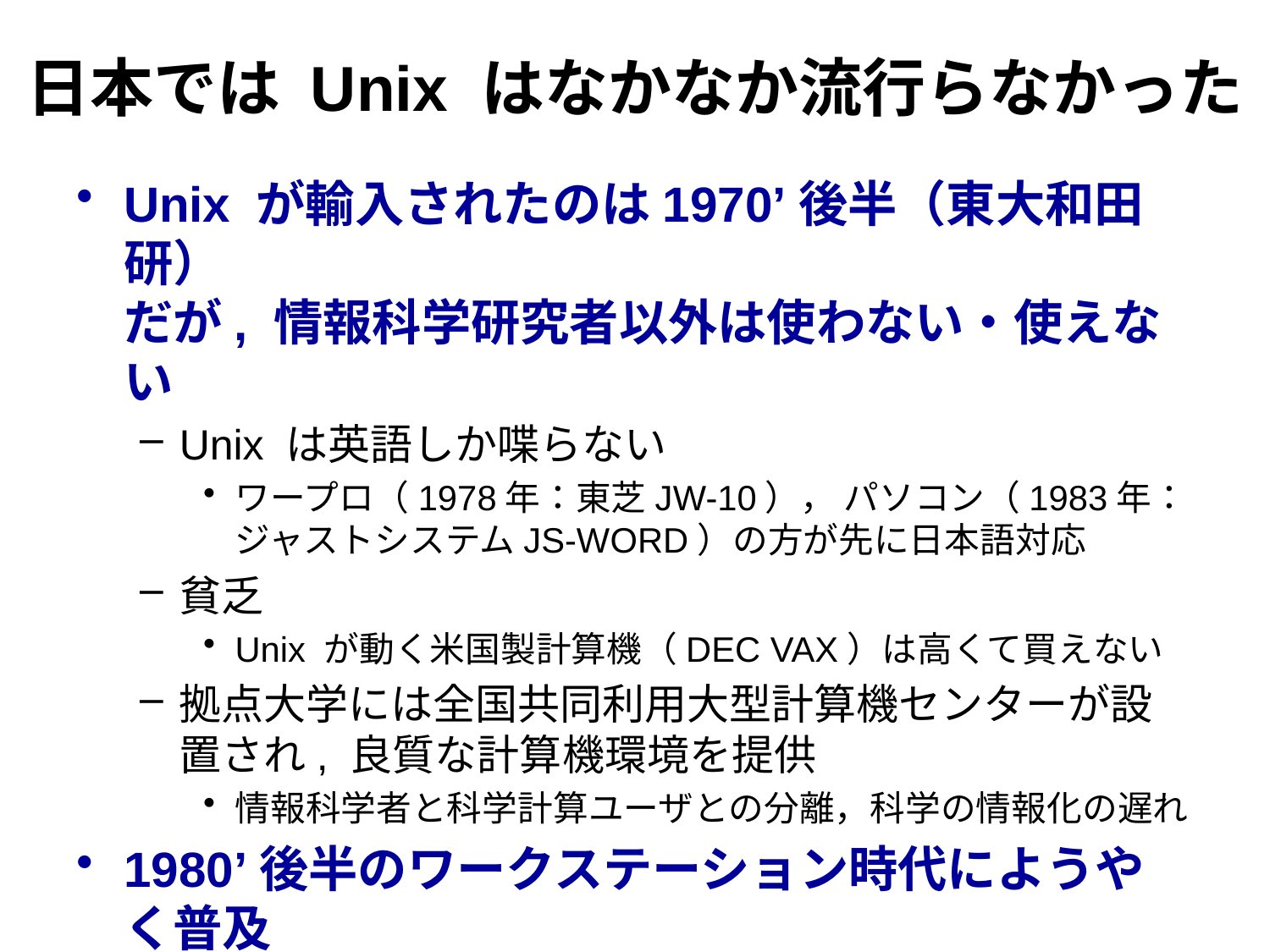

# 日本では Unix はなかなか流行らなかった
Unix が輸入されたのは1970’後半（東大和田研）
だが, 情報科学研究者以外は使わない・使えない
Unix は英語しか喋らない
ワープロ（1978年：東芝JW-10）， パソコン（1983年：ジャストシステムJS-WORD）の方が先に日本語対応
貧乏
Unix が動く米国製計算機（DEC VAX）は高くて買えない
拠点大学には全国共同利用大型計算機センターが設置され, 良質な計算機環境を提供
情報科学者と科学計算ユーザとの分離，科学の情報化の遅れ
1980’後半のワークステーション時代にようやく普及
X Window System による日本語表示（後述）